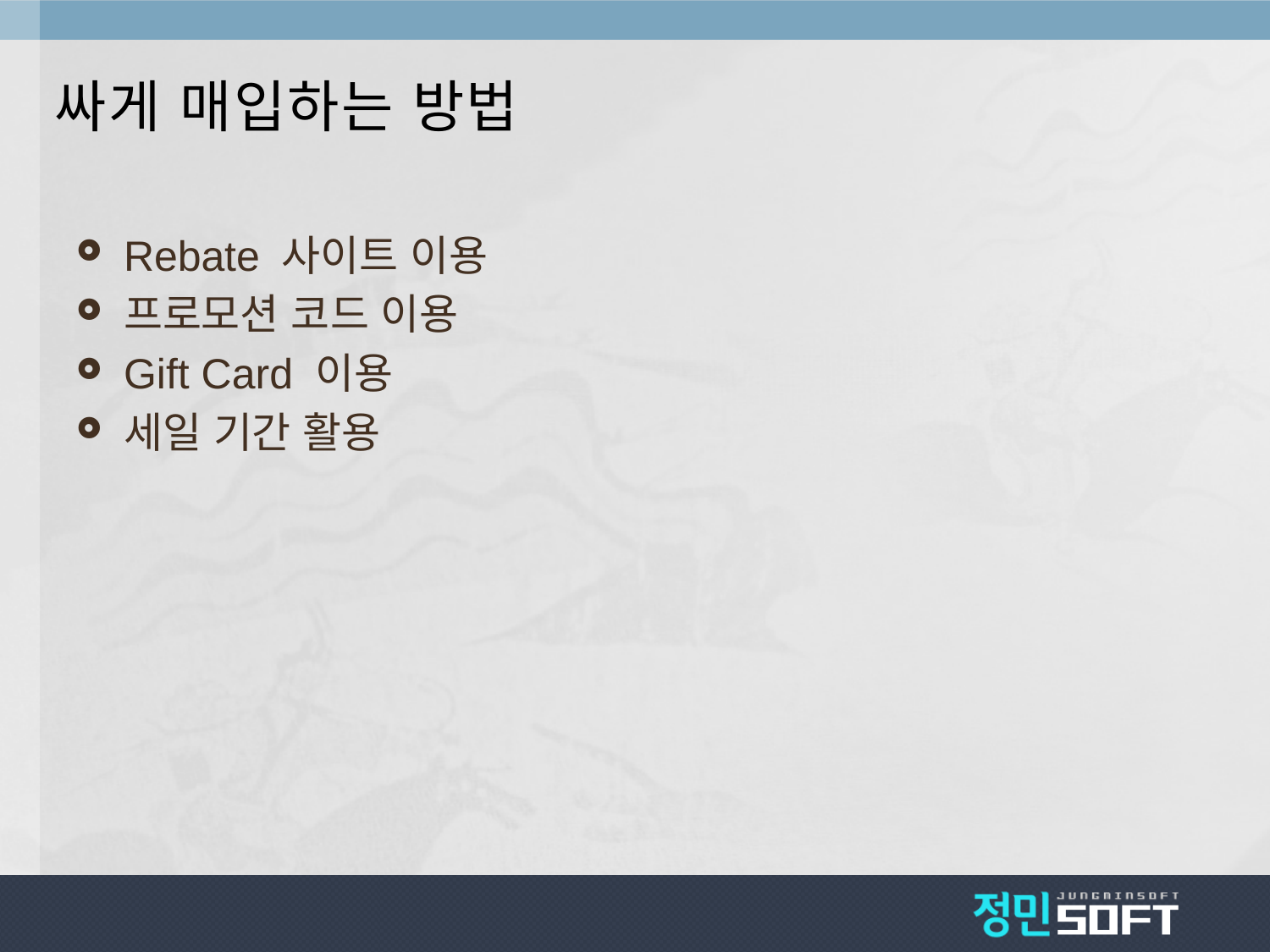

# 싸게 매입하는 방법
Rebate 사이트 이용
프로모션 코드 이용
Gift Card 이용
세일 기간 활용